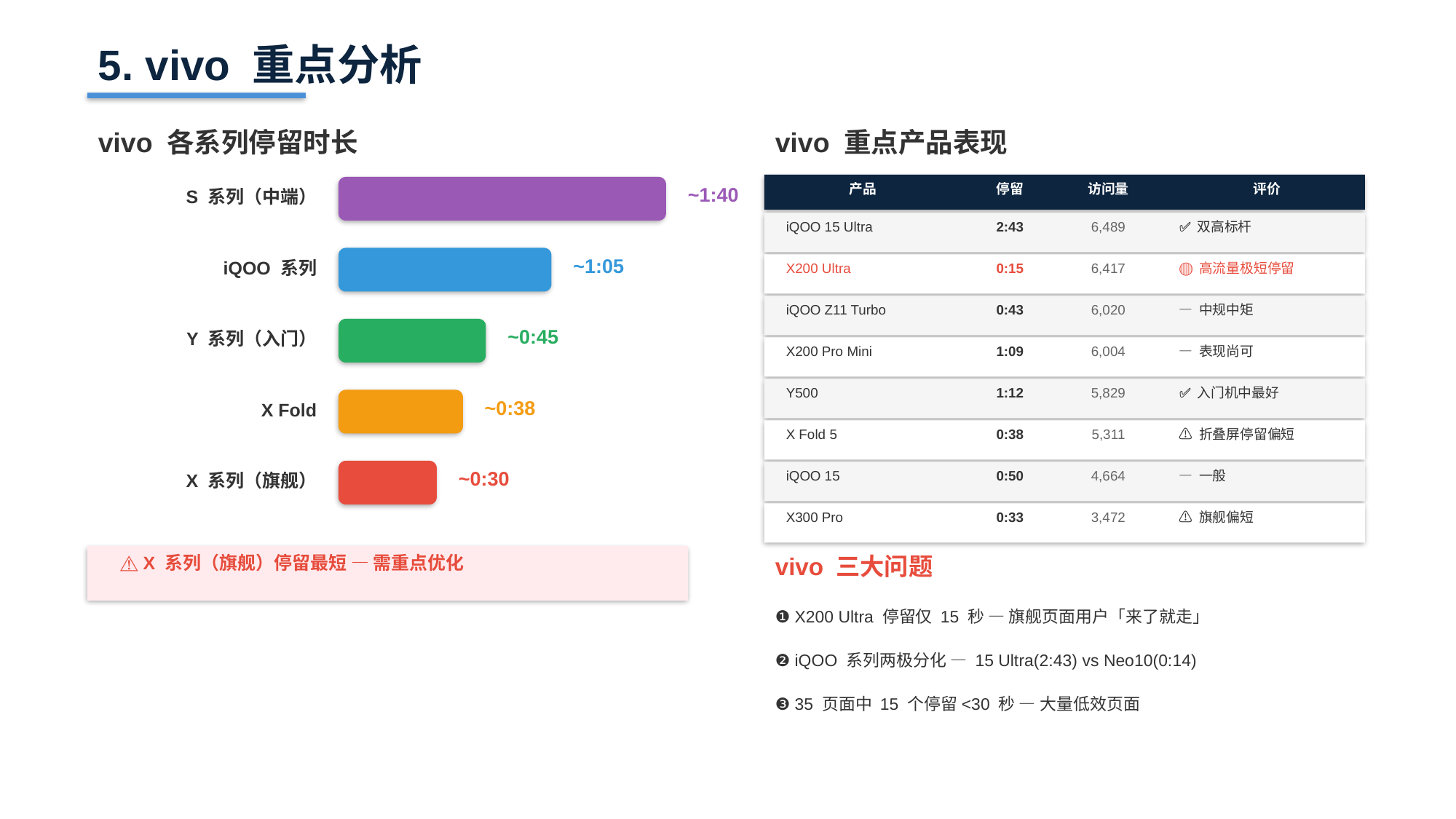

5. vivo 重点分析

vivo 各系列停留时长
vivo 重点产品表现

产品
停留
访问量
评价

~1:40
S 系列（中端）

iQOO 15 Ultra
2:43
6,489
✅ 双高标杆

~1:05
iQOO 系列

X200 Ultra
0:15
6,417
🔴 高流量极短停留

iQOO Z11 Turbo
0:43
6,020
— 中规中矩

~0:45
Y 系列（入门）

X200 Pro Mini
1:09
6,004
— 表现尚可

Y500
1:12
5,829
✅ 入门机中最好

~0:38
X Fold

X Fold 5
0:38
5,311
⚠️ 折叠屏停留偏短

~0:30

iQOO 15
0:50
4,664
— 一般
X 系列（旗舰）

X300 Pro
0:33
3,472
⚠️ 旗舰偏短

⚠️ X 系列（旗舰）停留最短 — 需重点优化
vivo 三大问题
❶ X200 Ultra 停留仅 15 秒 — 旗舰页面用户「来了就走」
❷ iQOO 系列两极分化 — 15 Ultra(2:43) vs Neo10(0:14)
❸ 35 页面中 15 个停留<30 秒 — 大量低效页面